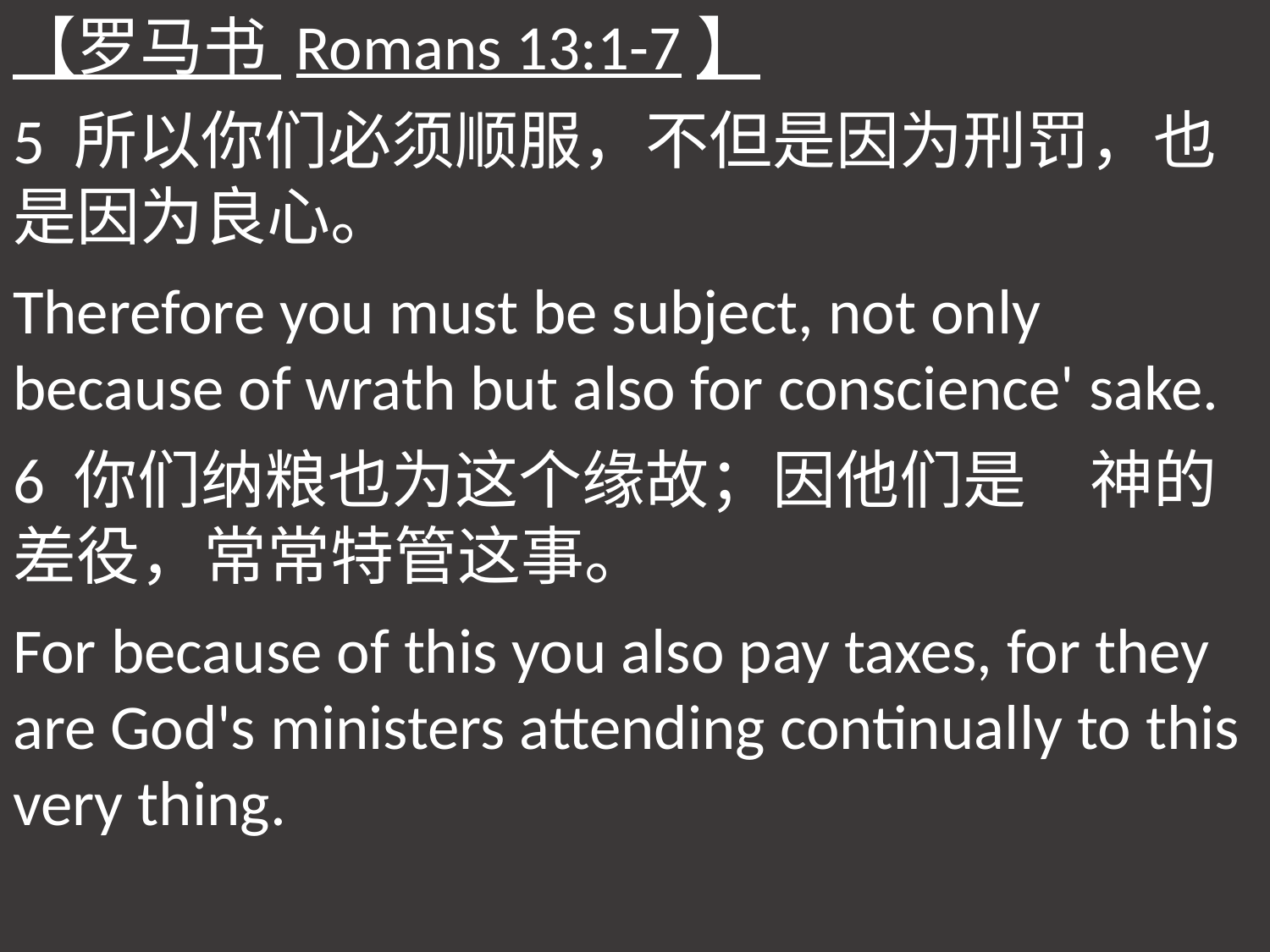

【罗马书 Romans 13:1-7】
5 所以你们必须顺服，不但是因为刑罚，也是因为良心。
Therefore you must be subject, not only because of wrath but also for conscience' sake.
6 你们纳粮也为这个缘故；因他们是　神的差役，常常特管这事。
For because of this you also pay taxes, for they are God's ministers attending continually to this very thing.